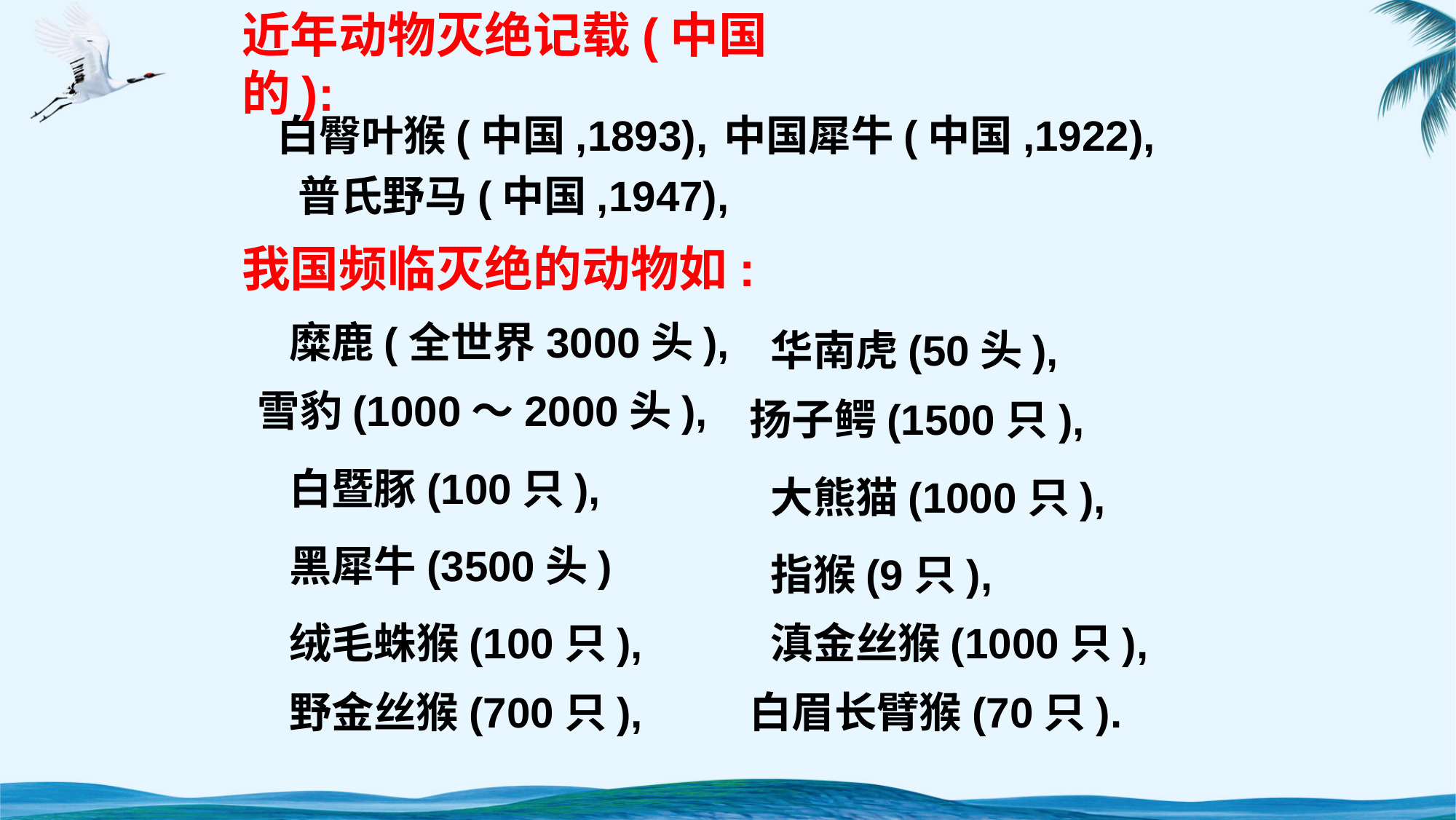

近年动物灭绝记载(中国的):
白臀叶猴(中国,1893),
中国犀牛(中国,1922),
普氏野马(中国,1947),
我国频临灭绝的动物如:
糜鹿(全世界3000头),
华南虎(50头),
雪豹(1000～2000头),
扬子鳄(1500只),
白暨豚(100只),
大熊猫(1000只),
黑犀牛(3500头)
指猴(9只),
绒毛蛛猴(100只),
滇金丝猴(1000只),
野金丝猴(700只),
白眉长臂猴(70只).